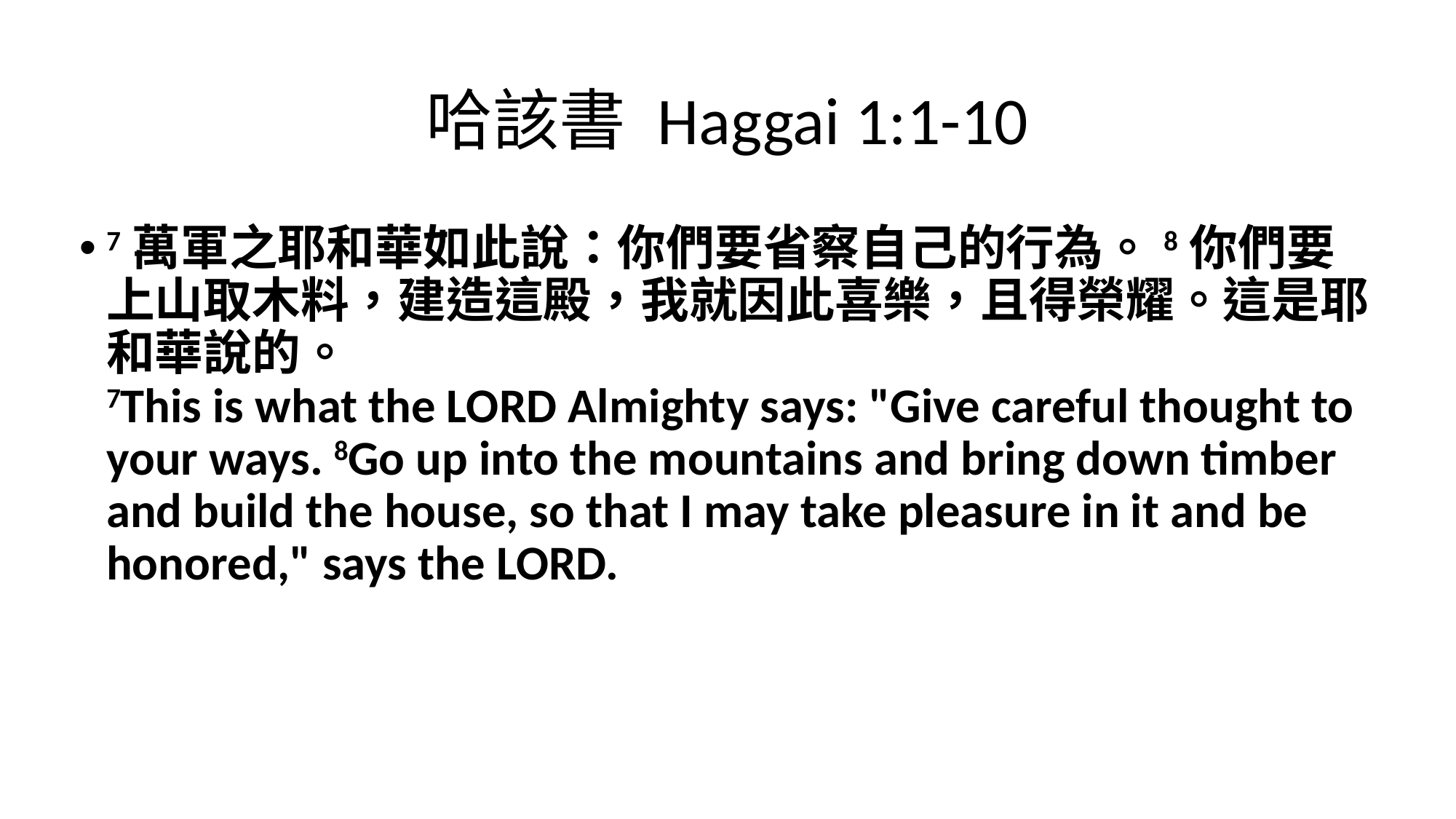

# 哈該書 Haggai 1:1-10
7萬軍之耶和華如此說：你們要省察自己的行為。8你們要上山取木料，建造這殿，我就因此喜樂，且得榮耀。這是耶和華說的。
7This is what the LORD Almighty says: "Give careful thought to your ways. 8Go up into the mountains and bring down timber and build the house, so that I may take pleasure in it and be honored," says the LORD.